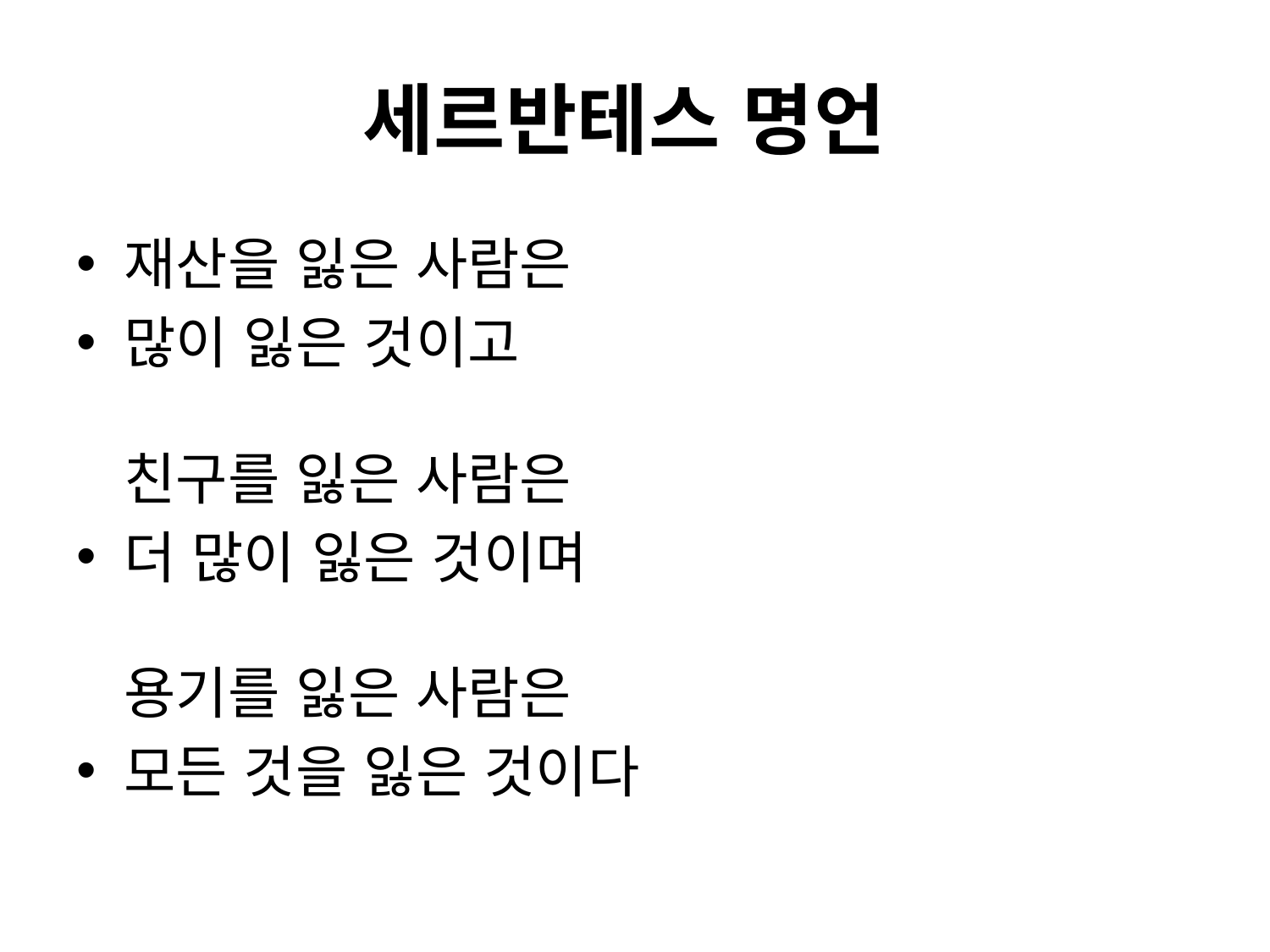

# 세르반테스 명언
재산을 잃은 사람은
많이 잃은 것이고
친구를 잃은 사람은
더 많이 잃은 것이며
용기를 잃은 사람은
모든 것을 잃은 것이다